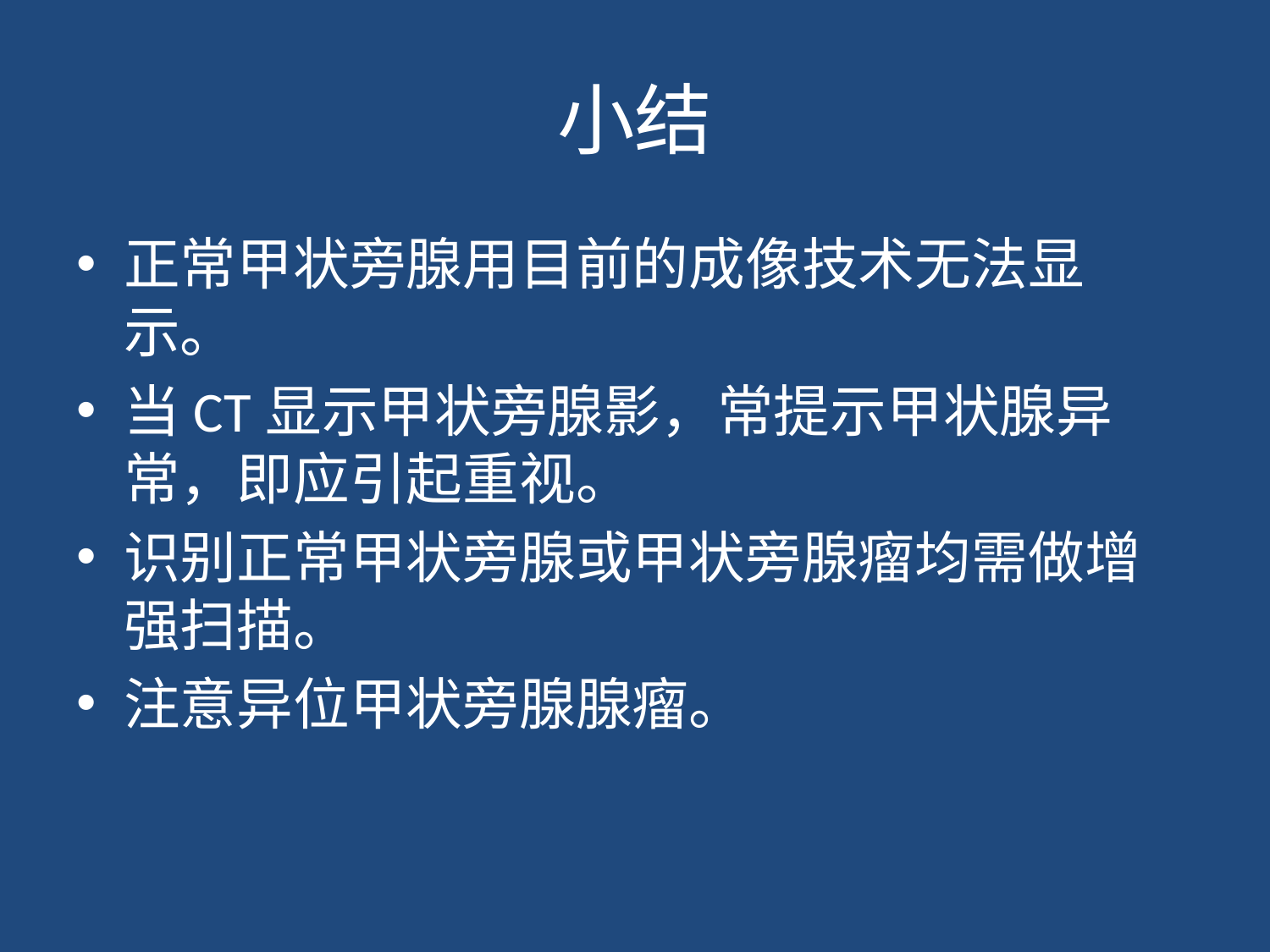

# 小结
正常甲状旁腺用目前的成像技术无法显示。
当CT显示甲状旁腺影，常提示甲状腺异常，即应引起重视。
识别正常甲状旁腺或甲状旁腺瘤均需做增强扫描。
注意异位甲状旁腺腺瘤。